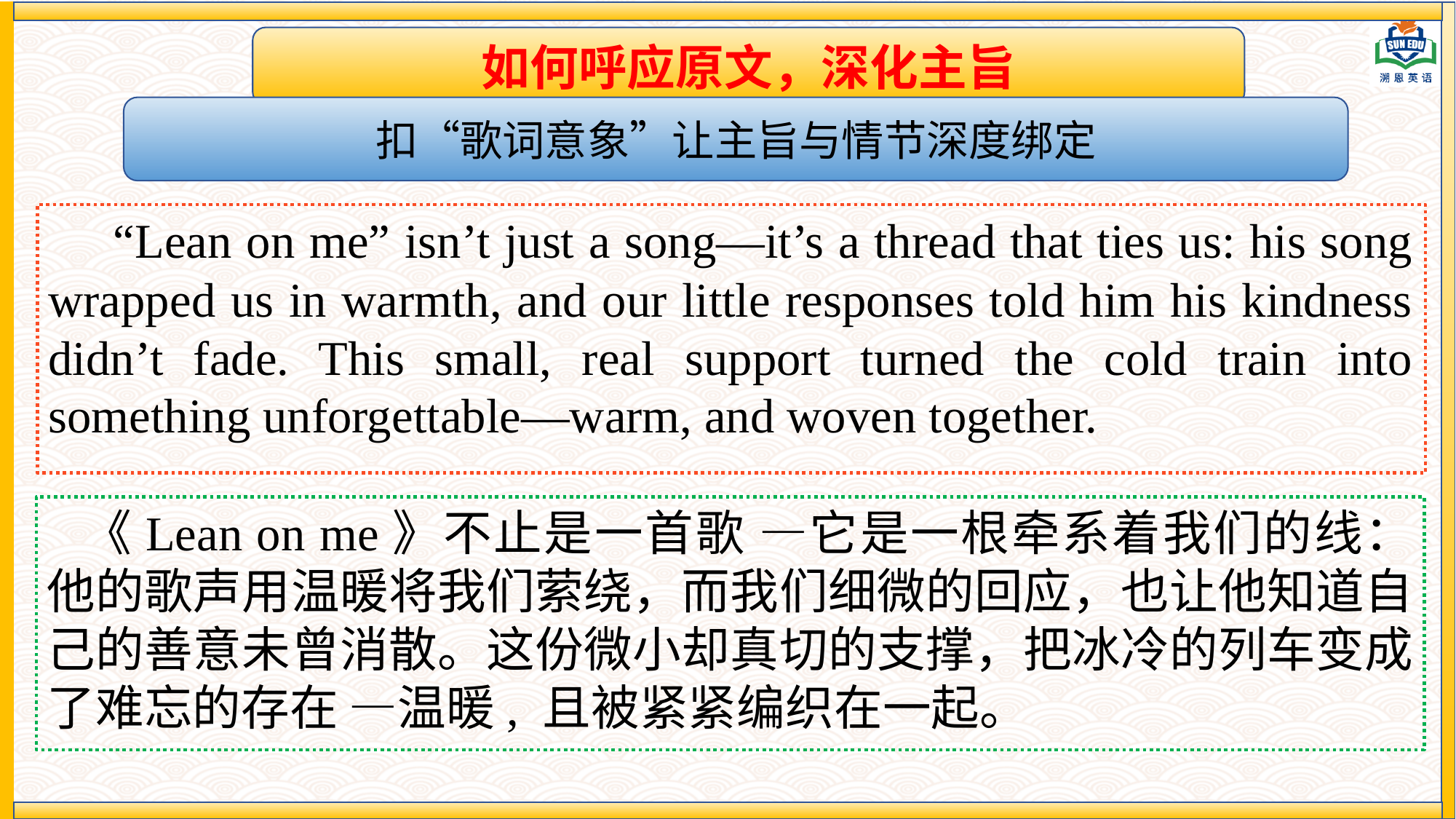

如何呼应原文，深化主旨
扣“歌词意象”让主旨与情节深度绑定
  “Lean on me” isn’t just a song—it’s a thread that ties us: his song wrapped us in warmth, and our little responses told him his kindness didn’t fade. This small, real support turned the cold train into something unforgettable—warm, and woven together.
《Lean on me》不止是一首歌 —它是一根牵系着我们的线：他的歌声用温暖将我们萦绕，而我们细微的回应，也让他知道自己的善意未曾消散。这份微小却真切的支撑，把冰冷的列车变成了难忘的存在 —温暖, 且被紧紧编织在一起。